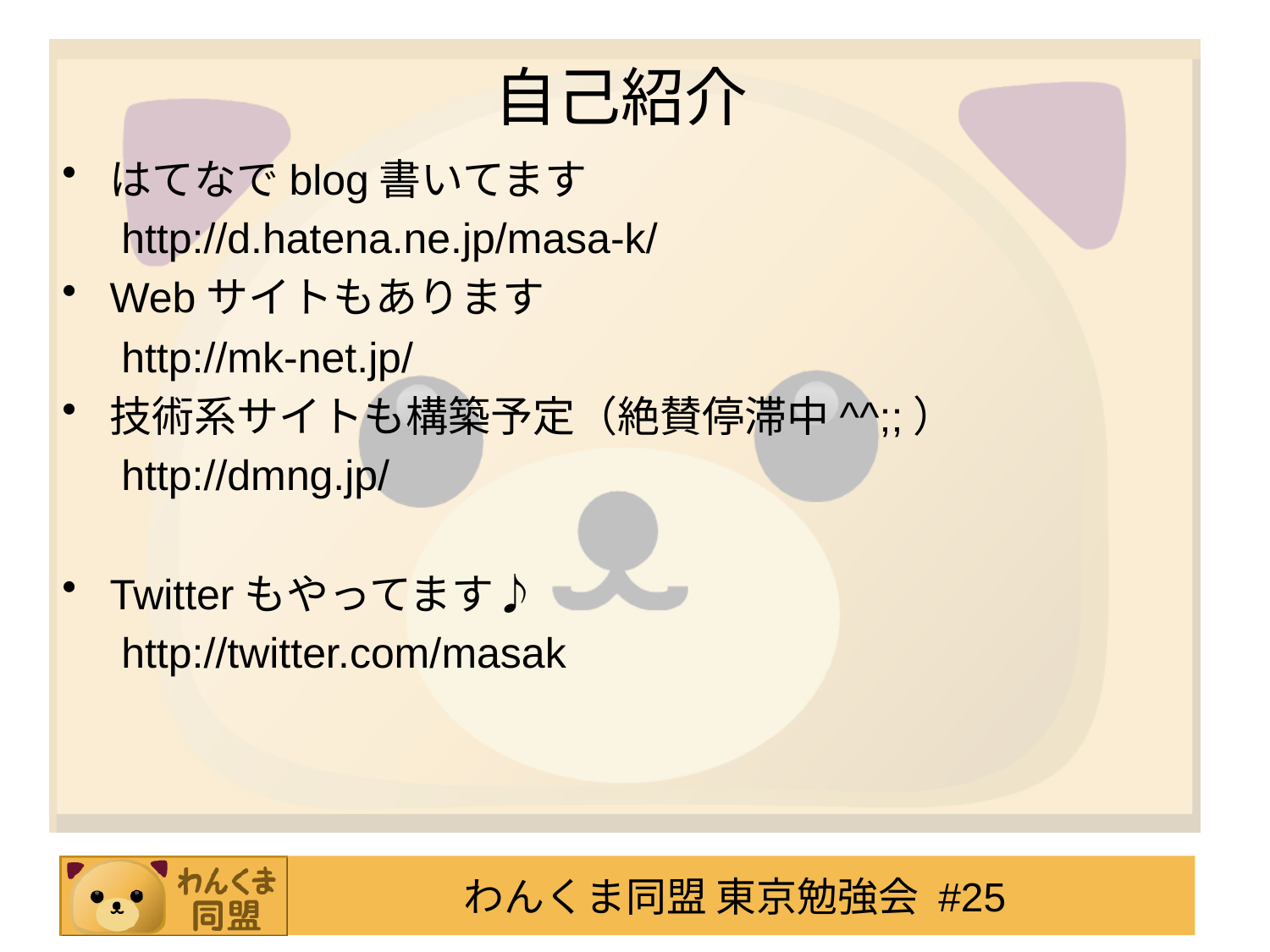

# 自己紹介
はてなでblog書いてます
     http://d.hatena.ne.jp/masa-k/
Webサイトもあります
     http://mk-net.jp/
技術系サイトも構築予定（絶賛停滞中^^;;）
     http://dmng.jp/

Twitterもやってます♪
     http://twitter.com/masak